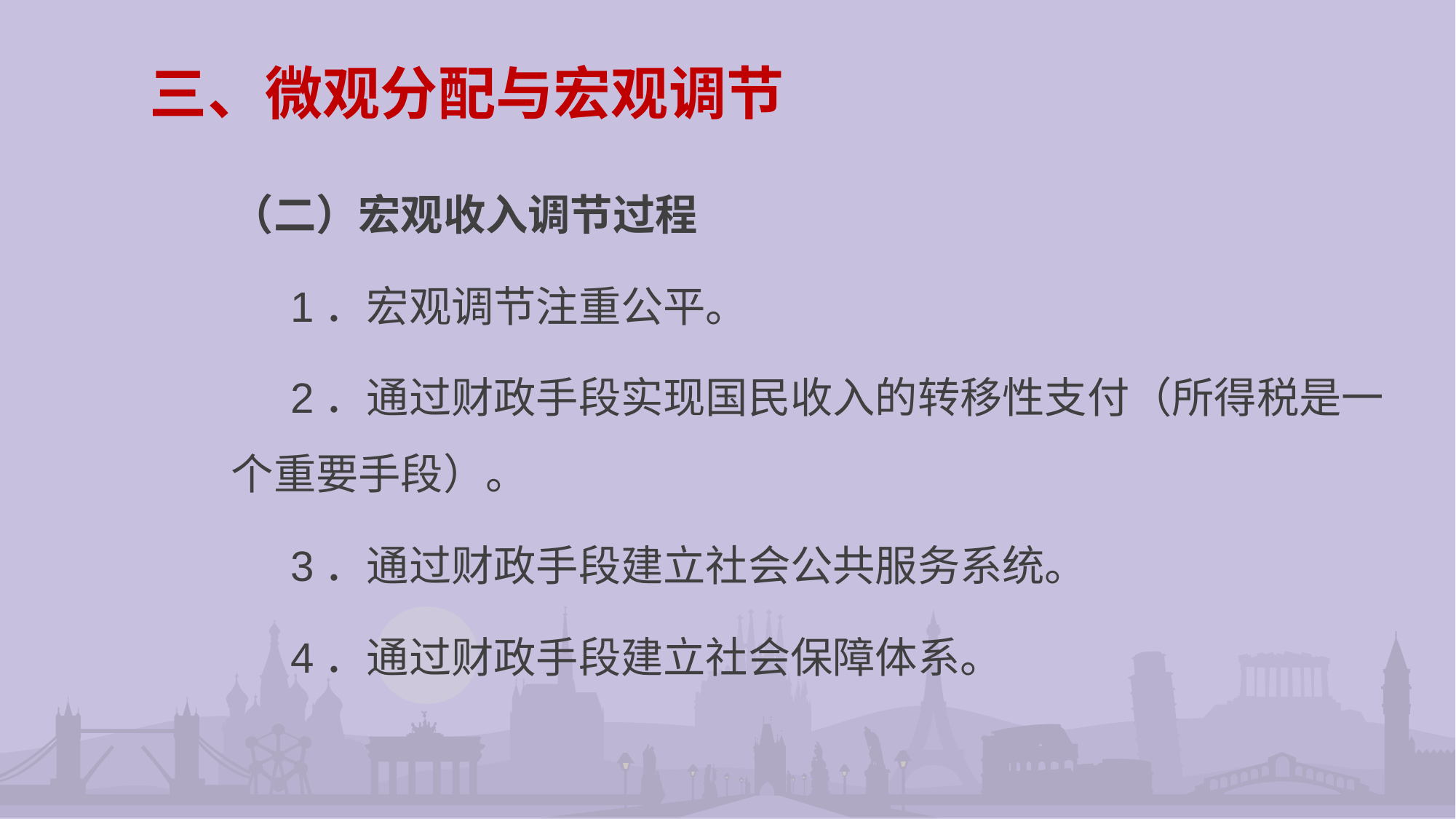

# 三、微观分配与宏观调节
（二）宏观收入调节过程
     1．宏观调节注重公平。
     2．通过财政手段实现国民收入的转移性支付（所得税是一个重要手段）。
     3．通过财政手段建立社会公共服务系统。
     4．通过财政手段建立社会保障体系。